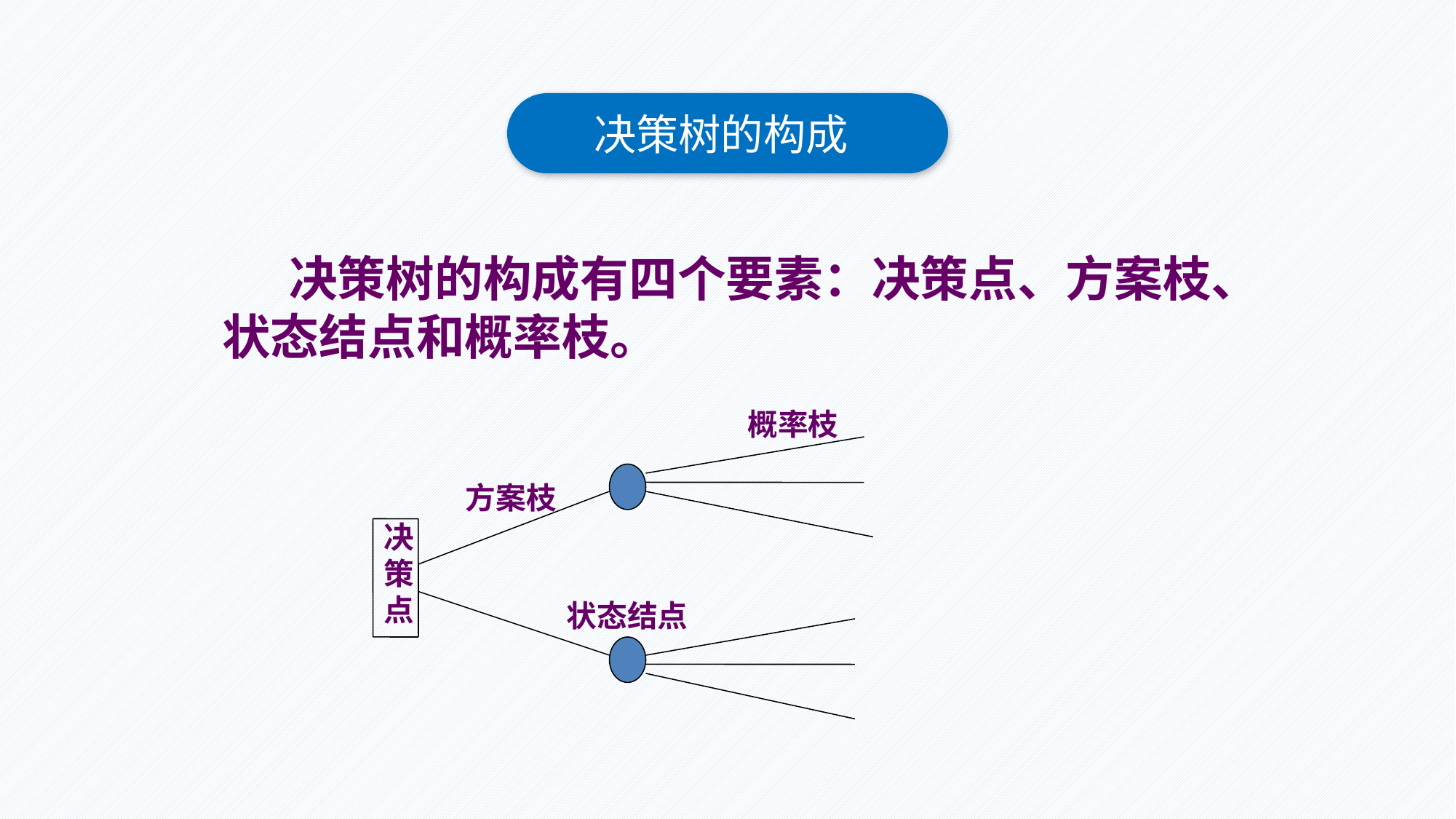

决策树的构成
     决策树的构成有四个要素：决策点、方案枝、状态结点和概率枝。
概率枝

方案枝

决
策
点

状态结点

4